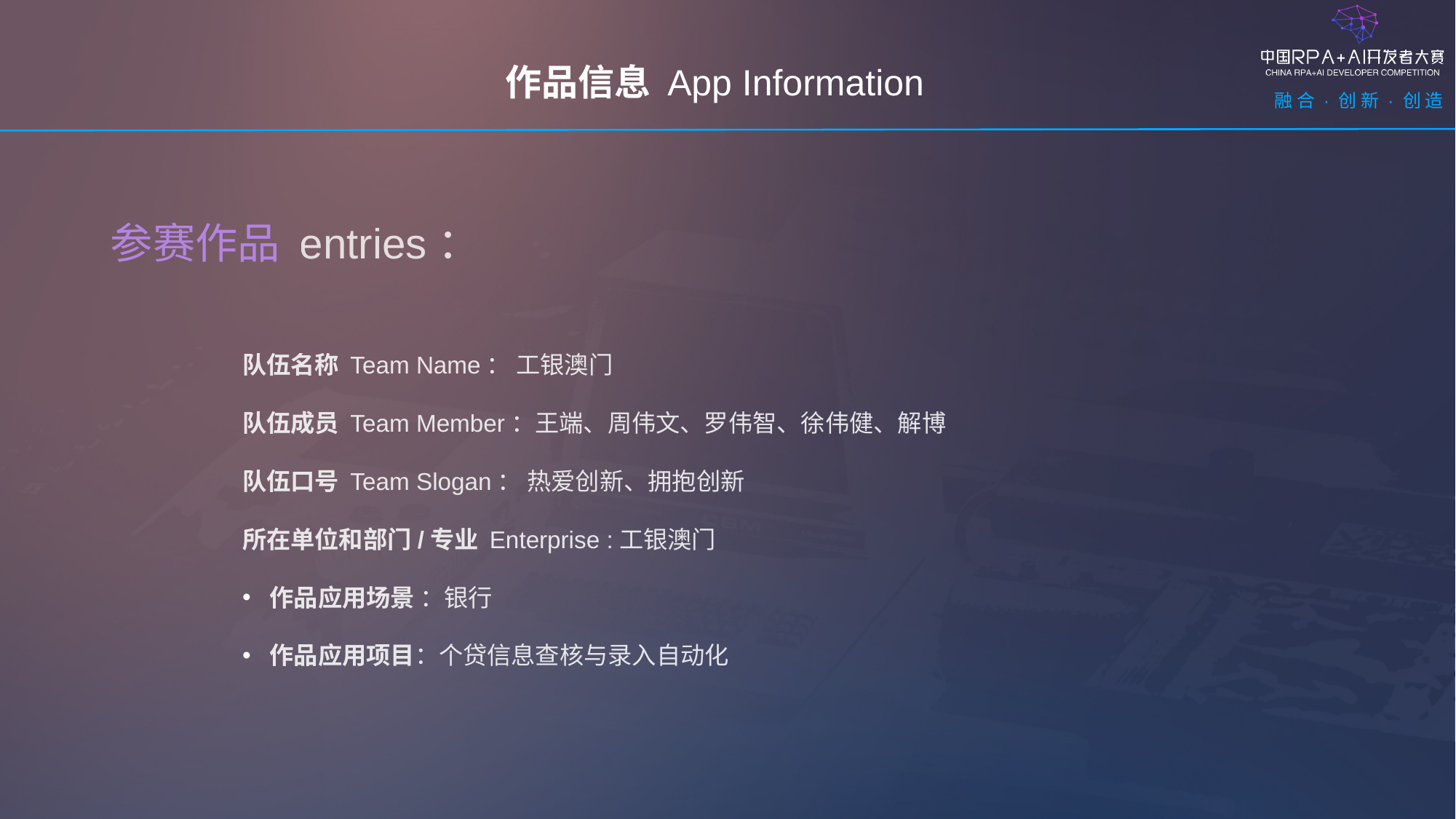

作品信息 App Information
参赛作品 entries：
队伍名称 Team Name： 工银澳门
队伍成员 Team Member：王端、周伟文、罗伟智、徐伟健、解博
队伍口号 Team Slogan： 热爱创新、拥抱创新
所在单位和部门/专业 Enterprise :工银澳门
作品应用场景 ：银行
作品应用项目：个贷信息查核与录入自动化